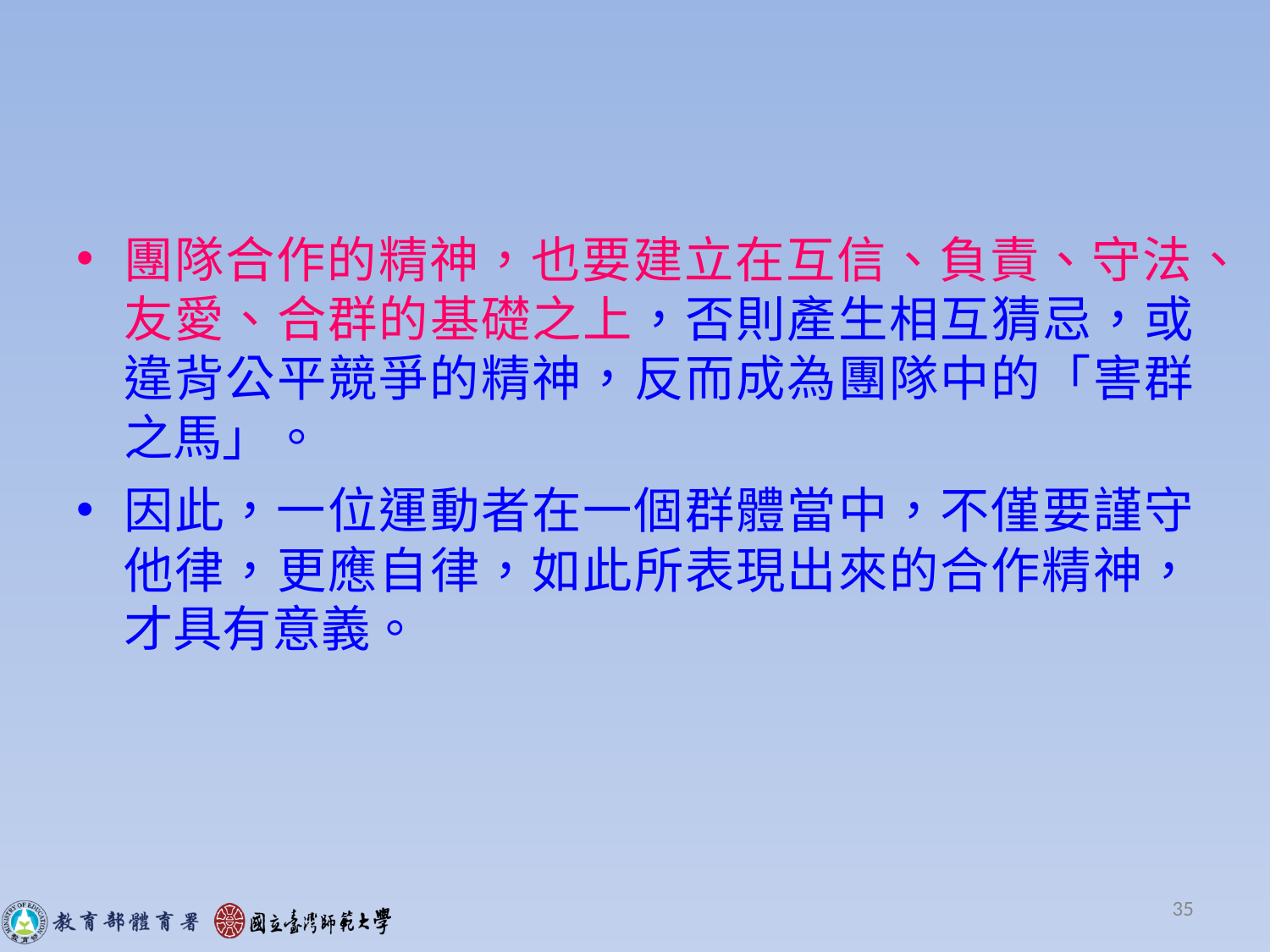

#
團隊合作的精神，也要建立在互信、負責、守法、友愛、合群的基礎之上，否則產生相互猜忌，或違背公平競爭的精神，反而成為團隊中的「害群之馬」。
因此，一位運動者在一個群體當中，不僅要謹守他律，更應自律，如此所表現出來的合作精神，才具有意義。

35